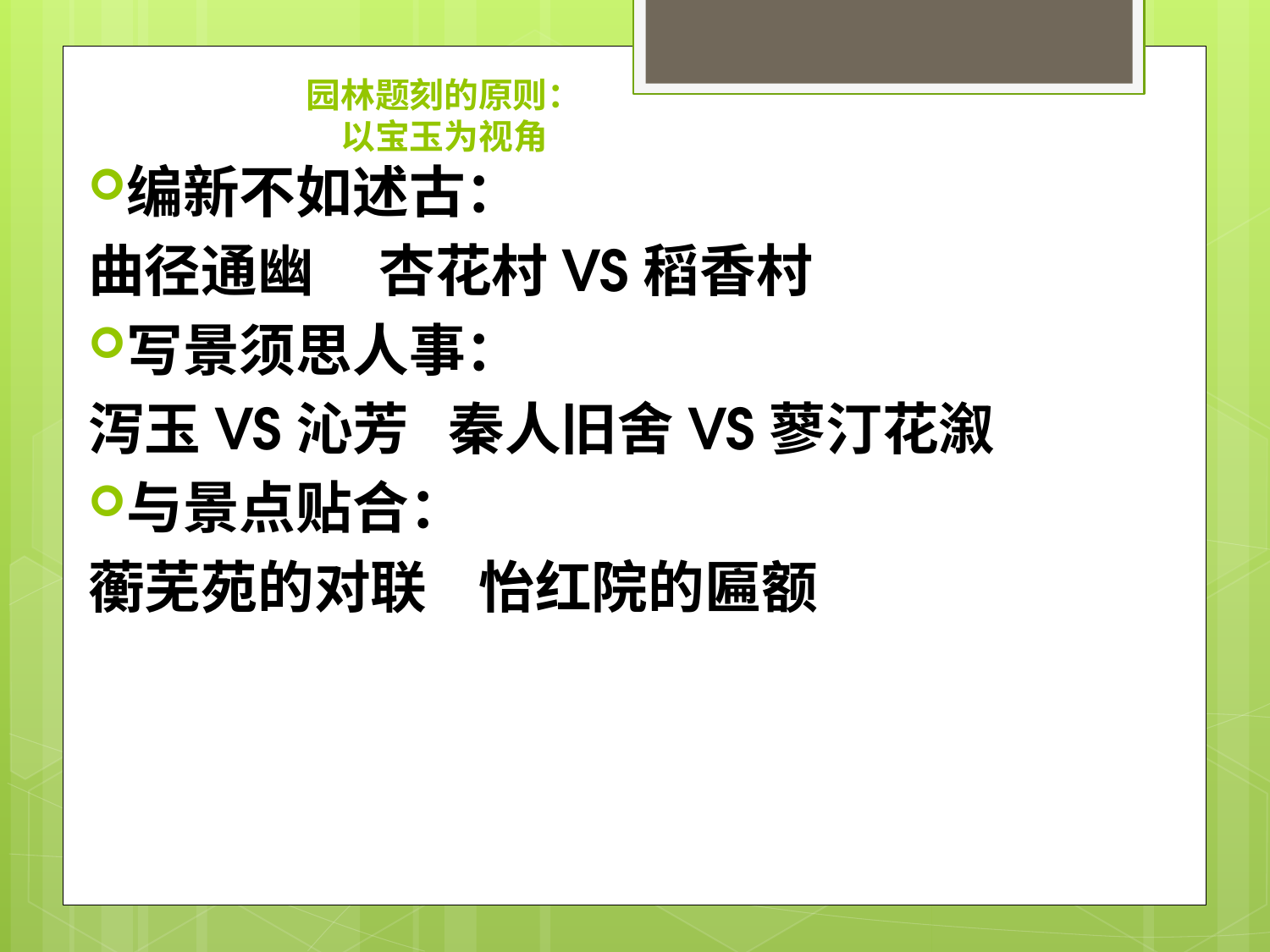

# 园林题刻的原则： 以宝玉为视角
编新不如述古：
曲径通幽     杏花村VS稻香村
写景须思人事：
泻玉VS沁芳   秦人旧舍VS蓼汀花溆
与景点贴合：
蘅芜苑的对联    怡红院的匾额